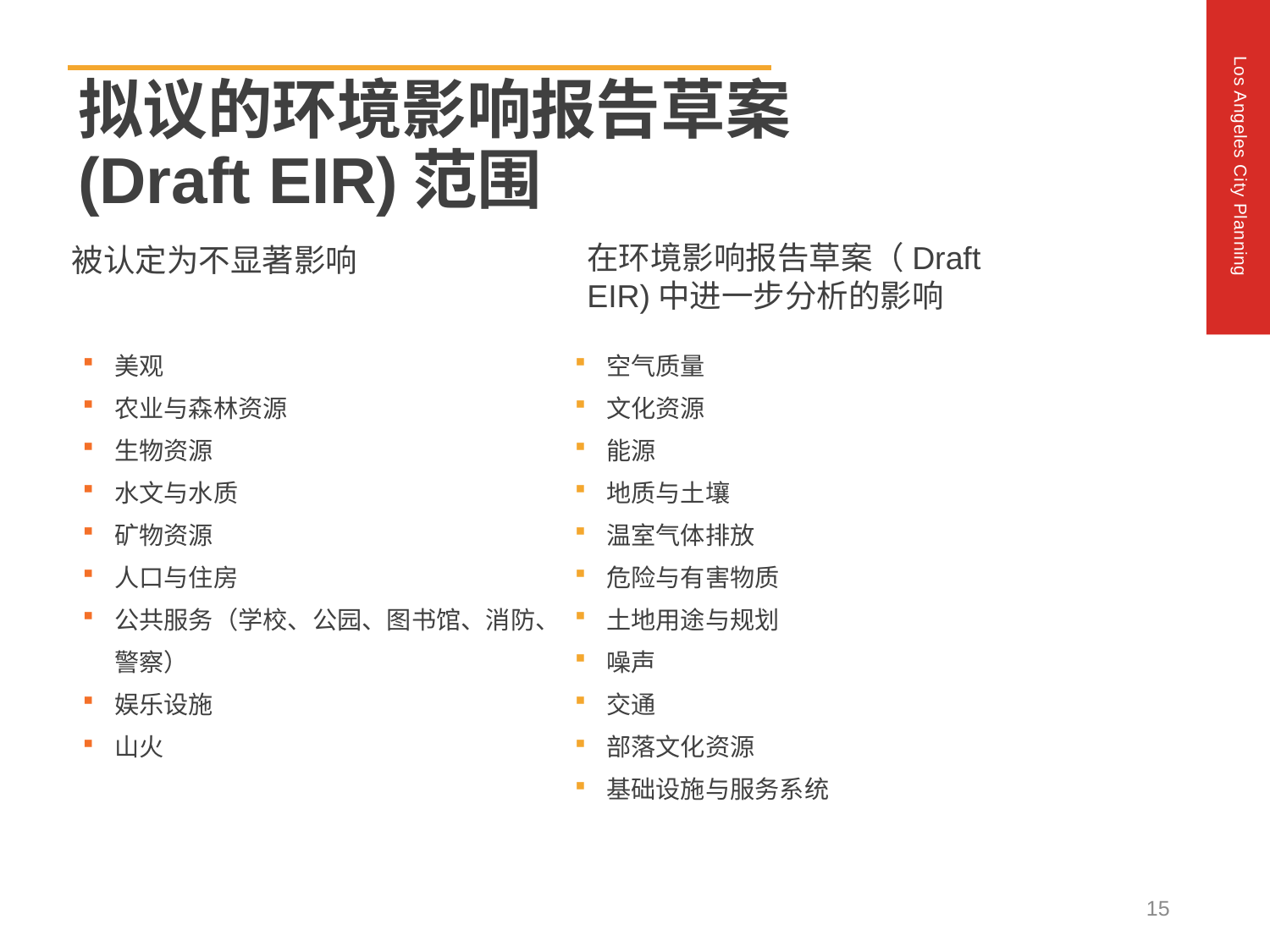

拟议的环境影响报告草案
(Draft EIR)范围
在环境影响报告草案（Draft EIR)中进一步分析的影响
被认定为不显著影响
美观
农业与森林资源
生物资源
水文与水质
矿物资源
人口与住房
公共服务（学校、公园、图书馆、消防、警察）
娱乐设施
山火

空气质量
文化资源
能源
地质与土壤
温室气体排放
危险与有害物质
土地用途与规划
噪声
交通
部落文化资源
基础设施与服务系统
15